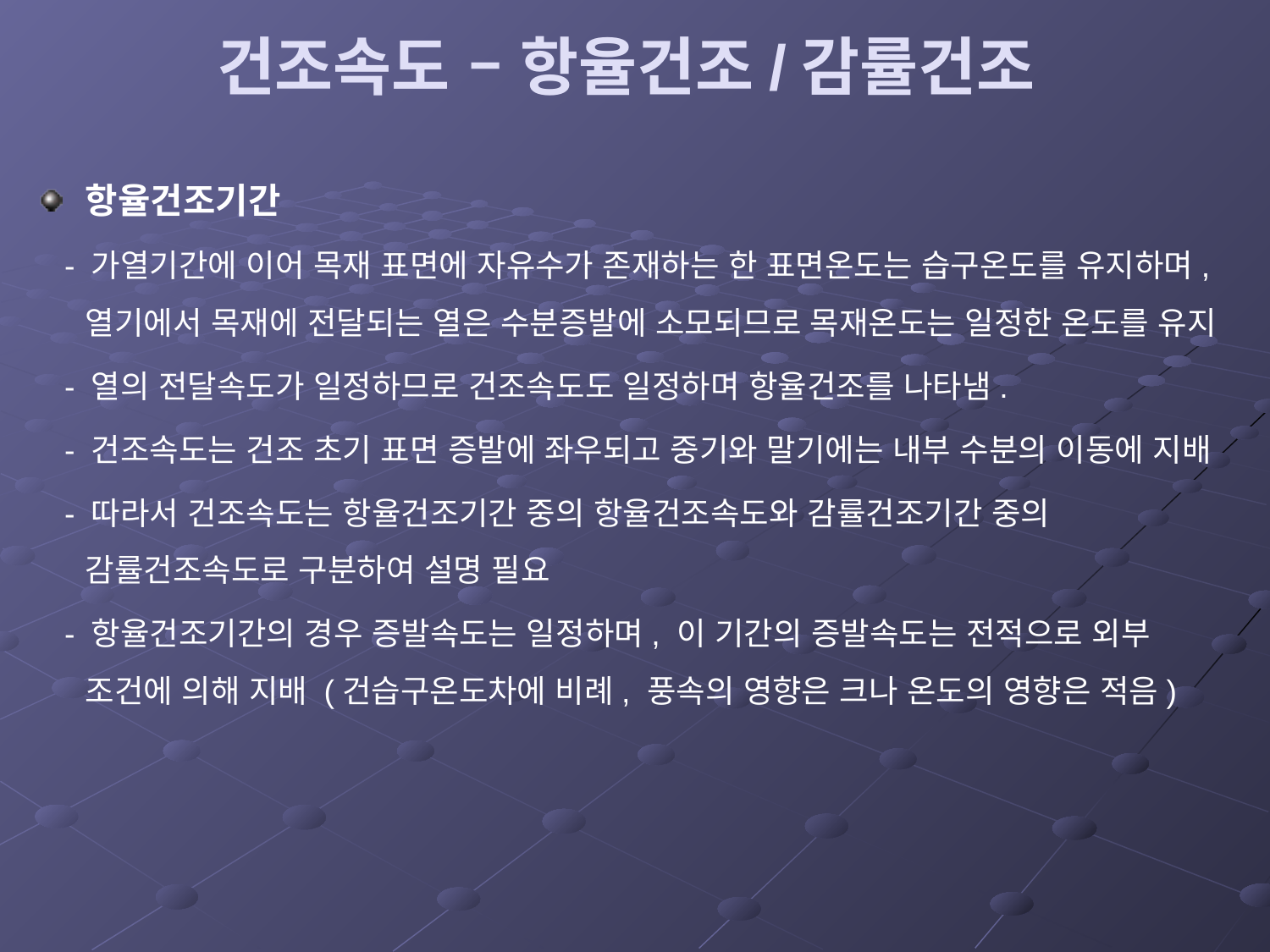

# 건조속도 – 항율건조/감률건조
항율건조기간
   - 가열기간에 이어 목재 표면에 자유수가 존재하는 한 표면온도는 습구온도를 유지하며, 열기에서 목재에 전달되는 열은 수분증발에 소모되므로 목재온도는 일정한 온도를 유지
   - 열의 전달속도가 일정하므로 건조속도도 일정하며 항율건조를 나타냄.
   - 건조속도는 건조 초기 표면 증발에 좌우되고 중기와 말기에는 내부 수분의 이동에 지배
   - 따라서 건조속도는 항율건조기간 중의 항율건조속도와 감률건조기간 중의 감률건조속도로 구분하여 설명 필요
   - 항율건조기간의 경우 증발속도는 일정하며, 이 기간의 증발속도는 전적으로 외부 조건에 의해 지배 (건습구온도차에 비례, 풍속의 영향은 크나 온도의 영향은 적음)